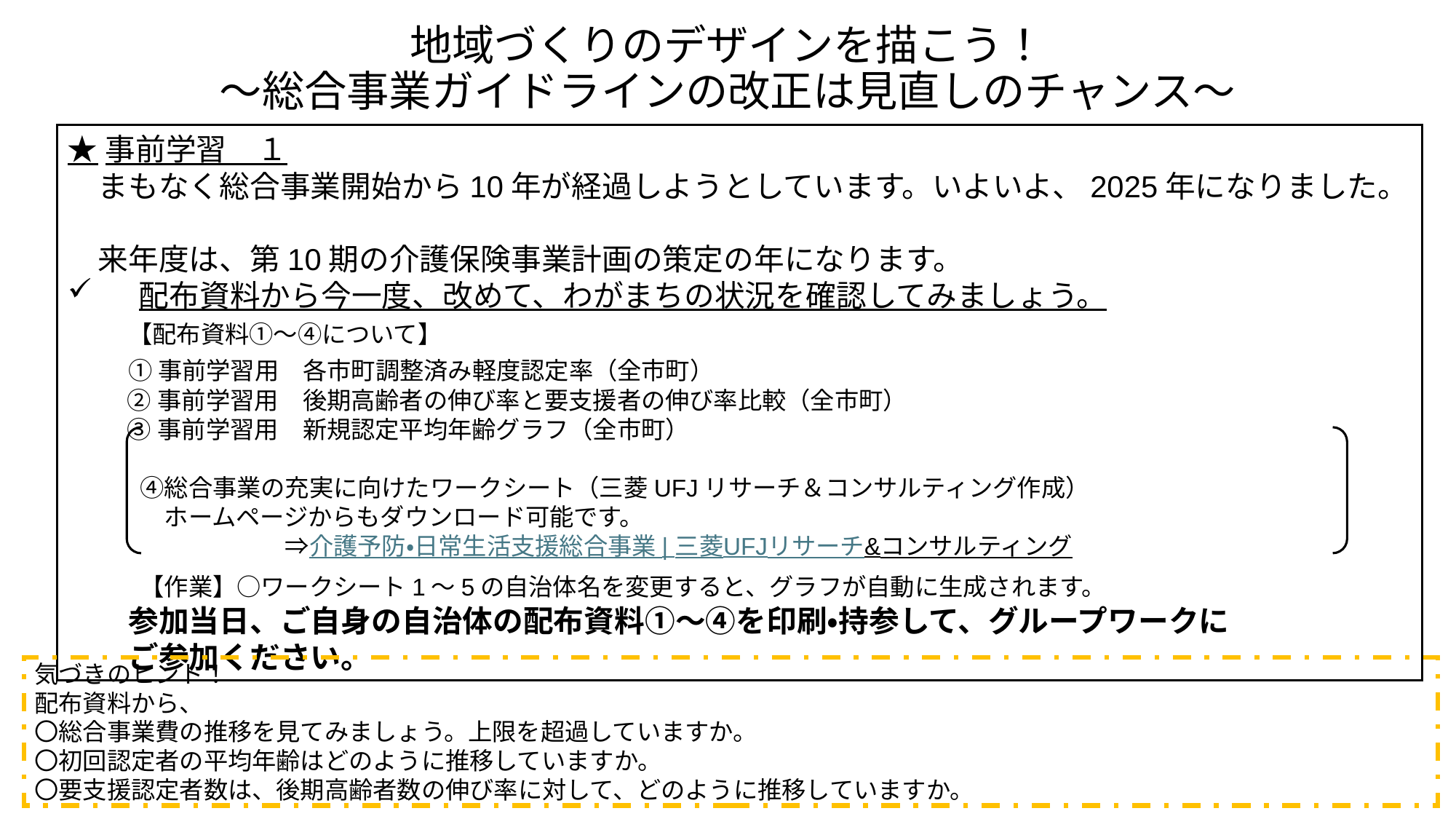

# 地域づくりのデザインを描こう！ ～総合事業ガイドラインの改正は見直しのチャンス～
★事前学習　１
　まもなく総合事業開始から10年が経過しようとしています。いよいよ、2025年になりました。
　来年度は、第10期の介護保険事業計画の策定の年になります。
　配布資料から今一度、改めて、わがまちの状況を確認してみましょう。
　　【配布資料①～④について】
         ①事前学習用　各市町調整済み軽度認定率（全市町）
           ②事前学習用　後期高齢者の伸び率と要支援者の伸び率比較（全市町）
           ③事前学習用　新規認定平均年齢グラフ（全市町）

　　　④総合事業の充実に向けたワークシート（三菱UFJリサーチ＆コンサルティング作成）
　　　　ホームページからもダウンロード可能です。
　　　　　　　　　⇒介護予防・日常生活支援総合事業 | 三菱UFJリサーチ&コンサルティング
　　　【作業】○ワークシート1～5の自治体名を変更すると、グラフが自動に生成されます。
　　参加当日、ご自身の自治体の配布資料①～④を印刷・持参して、グループワークに
　　ご参加ください。

気づきのヒント！
配布資料から、
〇総合事業費の推移を見てみましょう。上限を超過していますか。
〇初回認定者の平均年齢はどのように推移していますか。
〇要支援認定者数は、後期高齢者数の伸び率に対して、どのように推移していますか。